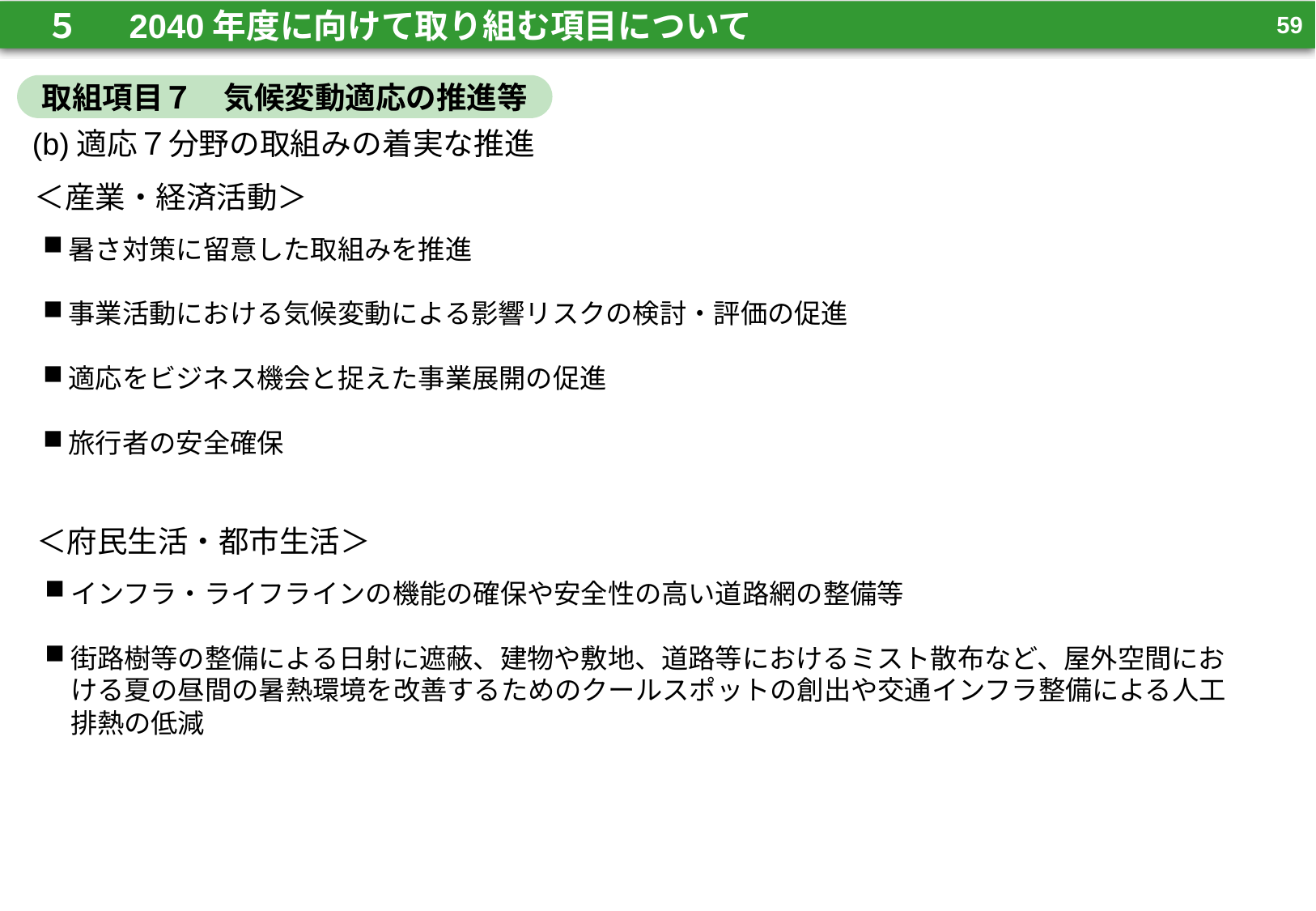

59
　５　 2040年度に向けて取り組む項目について
59
取組項目７　気候変動適応の推進等
(b)適応７分野の取組みの着実な推進
＜産業・経済活動＞
暑さ対策に留意した取組みを推進

事業活動における気候変動による影響リスクの検討・評価の促進

適応をビジネス機会と捉えた事業展開の促進

旅行者の安全確保
＜府民生活・都市生活＞
インフラ・ライフラインの機能の確保や安全性の高い道路網の整備等

街路樹等の整備による日射に遮蔽、建物や敷地、道路等におけるミスト散布など、屋外空間における夏の昼間の暑熱環境を改善するためのクールスポットの創出や交通インフラ整備による人工排熱の低減